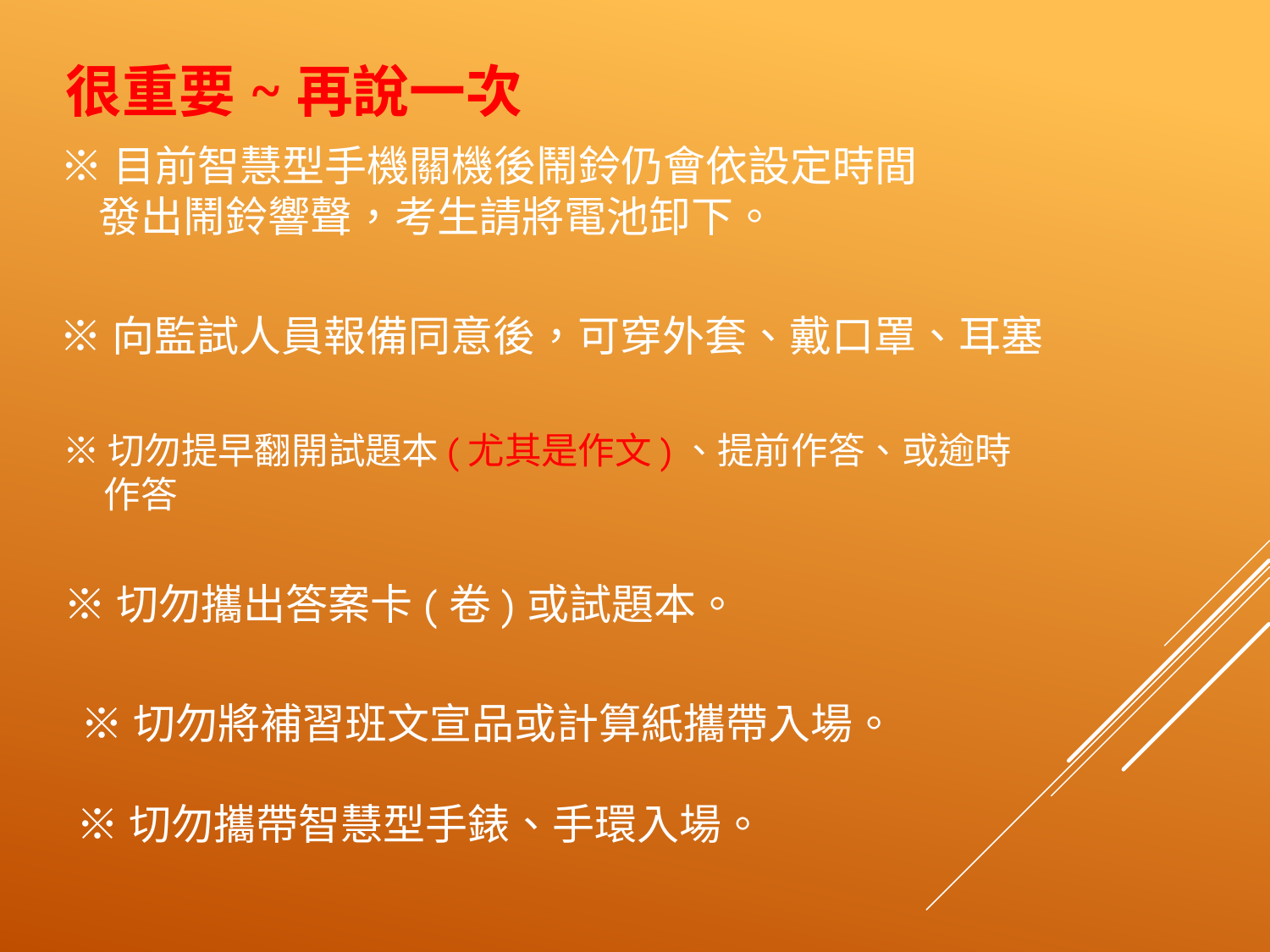

很重要~再說一次

# ※目前智慧型手機關機後鬧鈴仍會依設定時間 發出鬧鈴響聲，考生請將電池卸下。
※向監試人員報備同意後，可穿外套、戴口罩、耳塞
※切勿提早翻開試題本(尤其是作文)、提前作答、或逾時
    作答
※切勿攜出答案卡(卷)或試題本。
※切勿將補習班文宣品或計算紙攜帶入場。
※切勿攜帶智慧型手錶、手環入場。